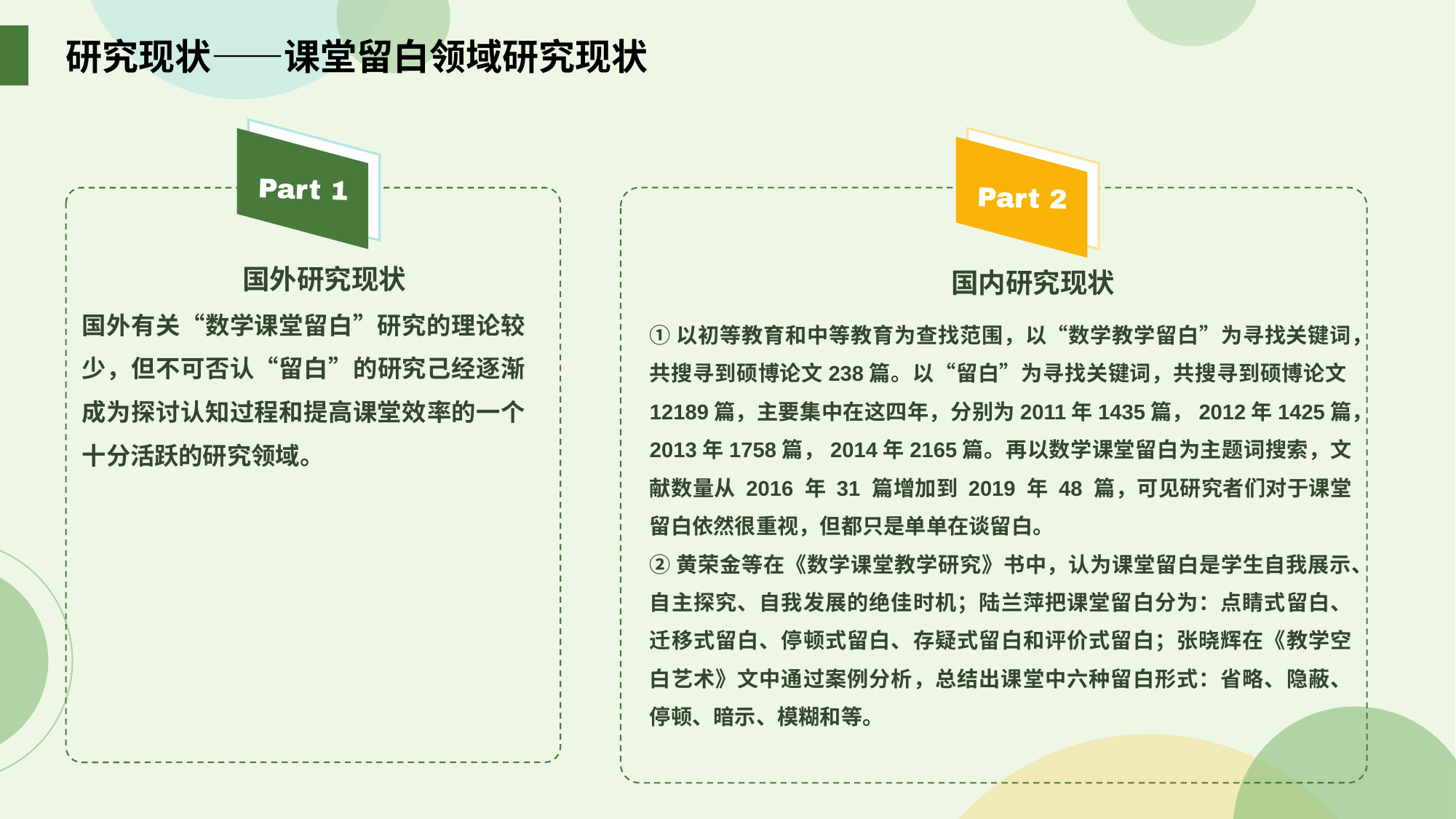

研究现状——课堂留白领域研究现状

Part 1

Part 2

国外研究现状
国内研究现状
国外有关“数学课堂留白”研究的理论较少，但不可否认“留白”的研究己经逐渐成为探讨认知过程和提高课堂效率的一个十分活跃的研究领域。
①以初等教育和中等教育为查找范围，以“数学教学留白”为寻找关键词，共搜寻到硕博论文238篇。以“留白”为寻找关键词，共搜寻到硕博论文12189篇，主要集中在这四年，分别为2011年1435篇，2012年1425篇，2013年1758篇，2014年2165篇。再以数学课堂留白为主题词搜索，文献数量从 2016 年 31 篇增加到 2019 年 48 篇，可见研究者们对于课堂留白依然很重视，但都只是单单在谈留白。
②黄荣金等在《数学课堂教学研究》书中，认为课堂留白是学生自我展示、自主探究、自我发展的绝佳时机；陆兰萍把课堂留白分为：点睛式留白、迁移式留白、停顿式留白、存疑式留白和评价式留白；张晓辉在《教学空白艺术》文中通过案例分析，总结出课堂中六种留白形式：省略、隐蔽、停顿、暗示、模糊和等。